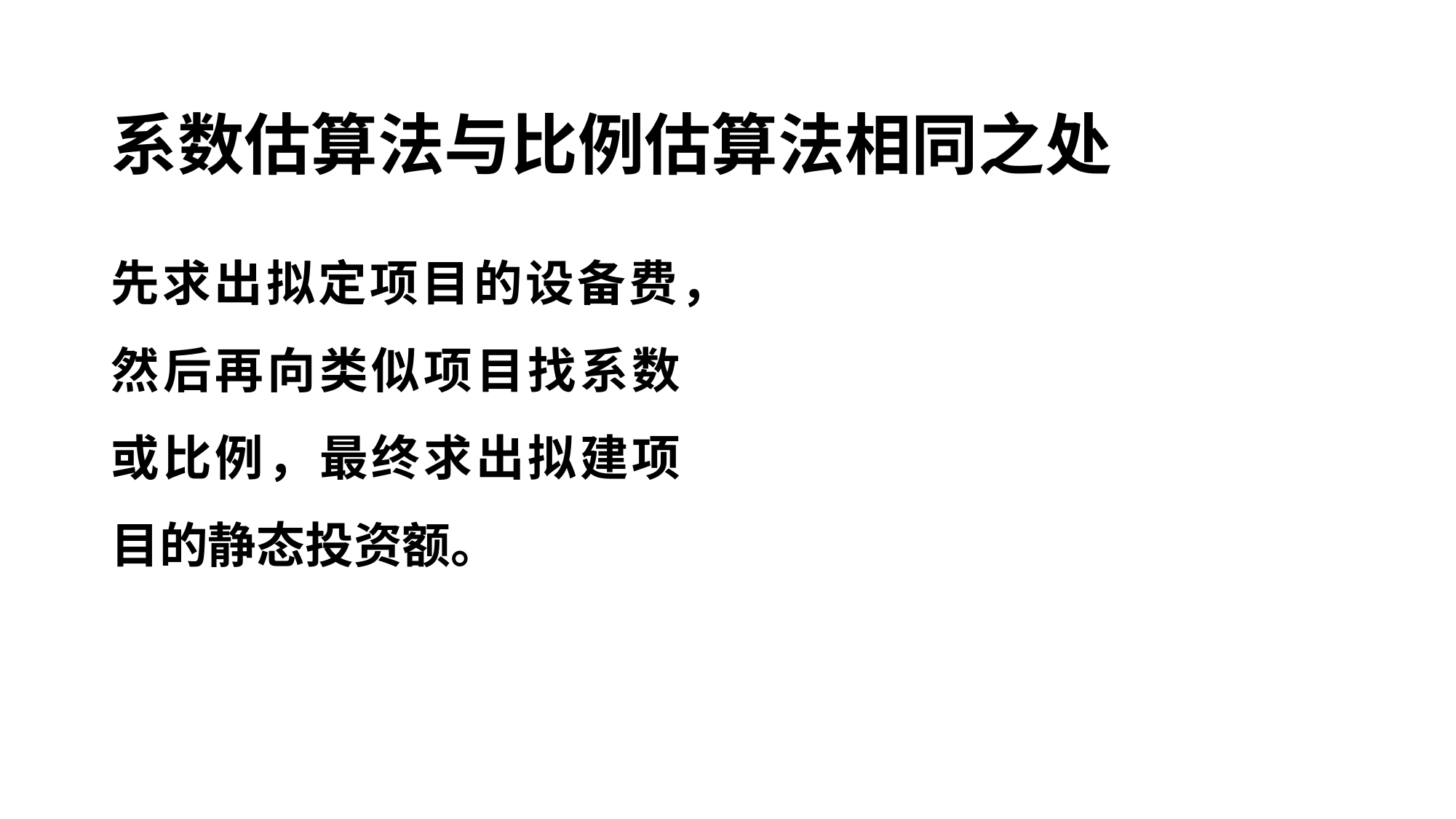

# 系数估算法与比例估算法相同之处
先求出拟定项目的设备费，然后再向类似项目找系数或比例，最终求出拟建项目的静态投资额。